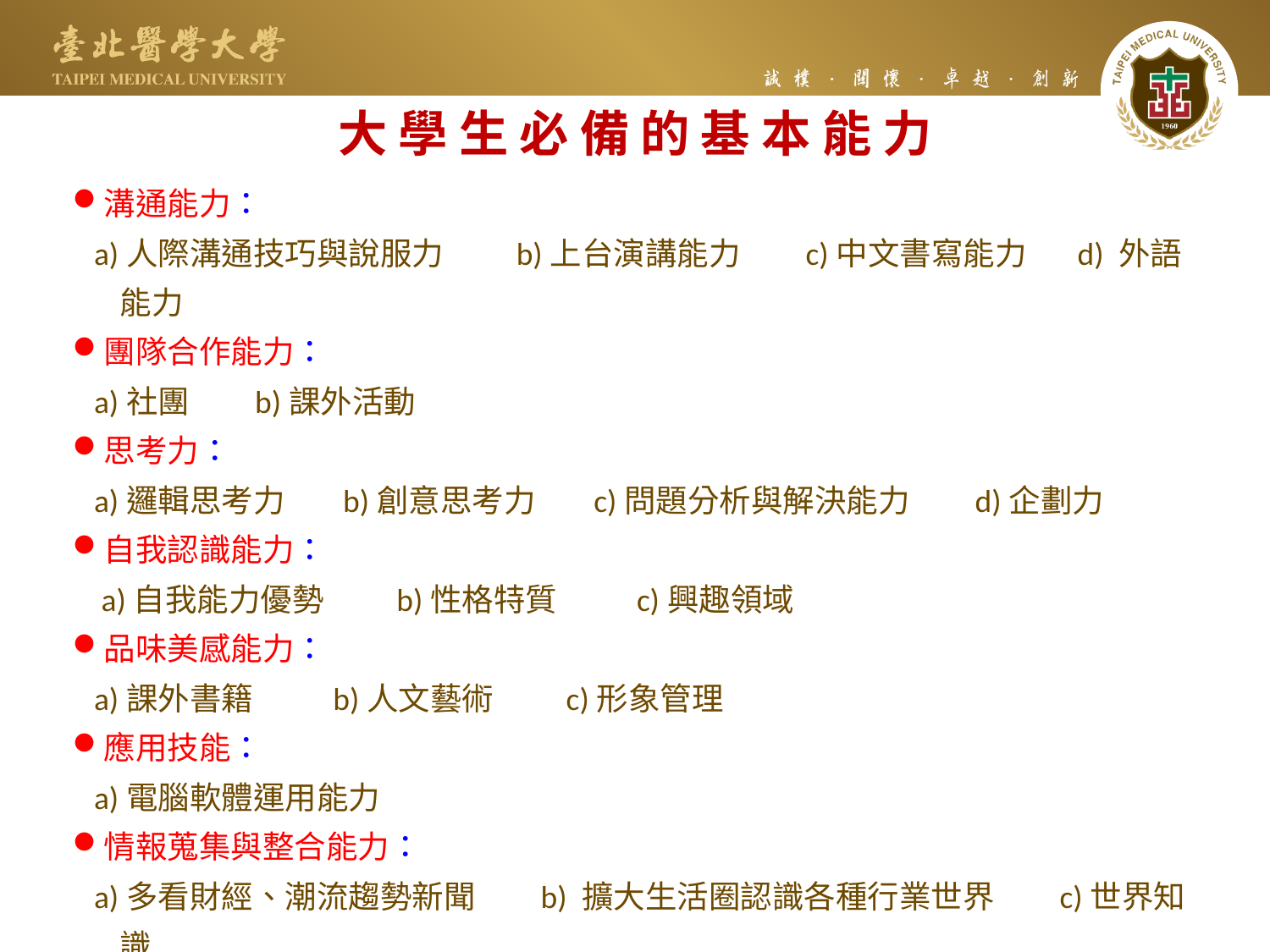

大 學 生 必 備 的 基 本 能 力
溝通能力：
   a)人際溝通技巧與說服力         b)上台演講能力        c)中文書寫能力      d) 外語能力
團隊合作能力：
   a)社團        b)課外活動
思考力：
   a)邏輯思考力       b)創意思考力       c)問題分析與解決能力        d)企劃力
自我認識能力：
    a)自我能力優勢         b)性格特質          c)興趣領域
品味美感能力：
   a)課外書籍          b)人文藝術         c)形象管理
應用技能：
   a)電腦軟體運用能力
情報蒐集與整合能力：
   a)多看財經、潮流趨勢新聞        b) 擴大生活圈認識各種行業世界        c)世界知識